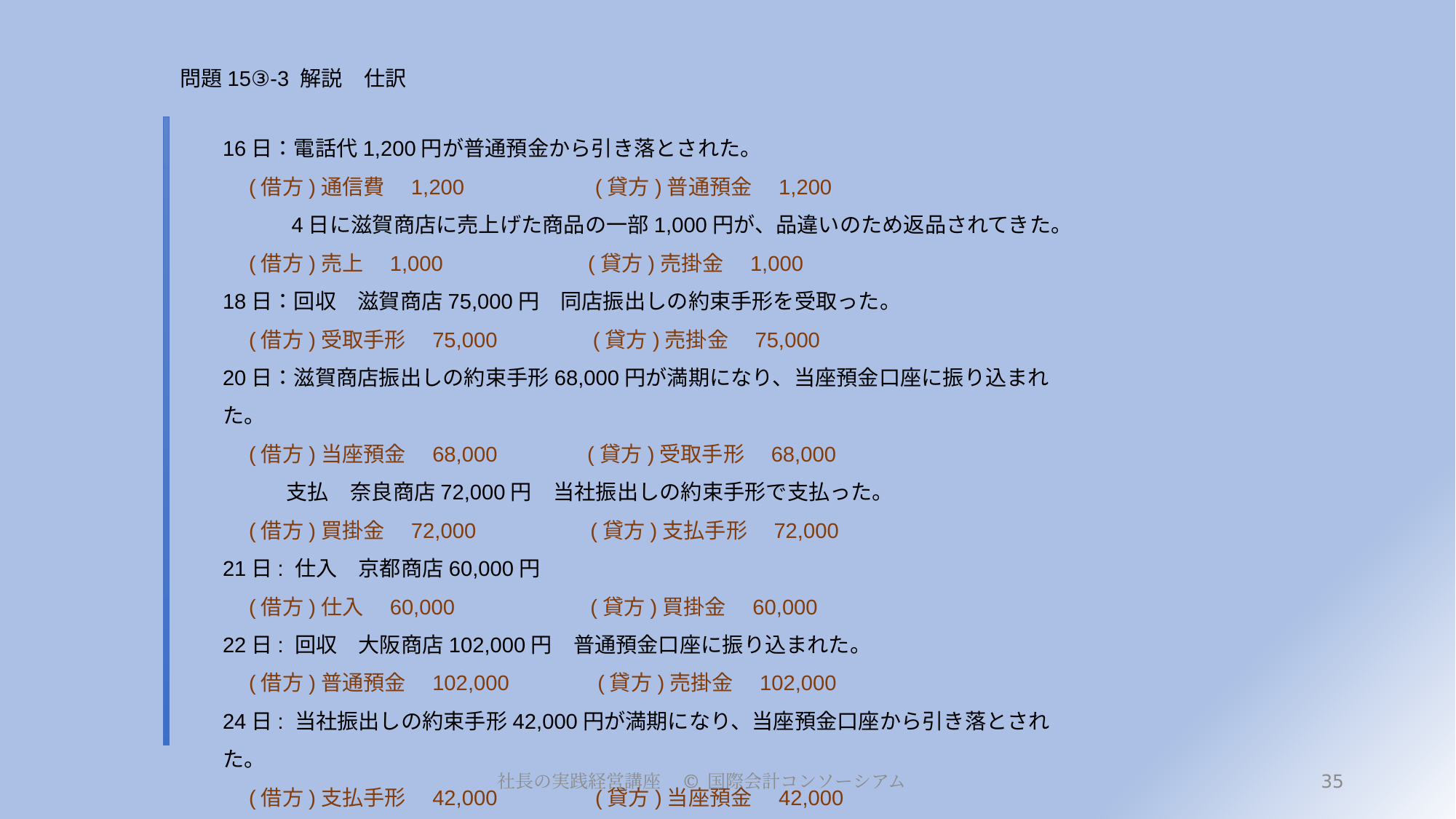

# 問題15③-3 解説　仕訳

16日：電話代1,200円が普通預金から引き落とされた。
　(借方)通信費　1,200　　　  　 　(貸方)普通預金　1,200
　　　4日に滋賀商店に売上げた商品の一部1,000円が、品違いのため返品されてきた。
　(借方)売上　1,000　　　    　　  (貸方)売掛金　1,000
18日：回収　滋賀商店75,000円　同店振出しの約束手形を受取った。
　(借方)受取手形　75,000　      　   (貸方)売掛金　75,000
20日：滋賀商店振出しの約束手形68,000円が満期になり、当座預金口座に振り込まれた。
　(借方)当座預金　68,000               (貸方)受取手形　68,000
　　　支払　奈良商店72,000円　当社振出しの約束手形で支払った。
　(借方)買掛金　72,000　　             (貸方)支払手形　72,000
21日: 仕入　京都商店60,000円
　(借方)仕入　60,000　　　             (貸方)買掛金　60,000
22日: 回収　大阪商店102,000円　普通預金口座に振り込まれた。
　(借方)普通預金　102,000　            (貸方)売掛金　102,000
24日: 当社振出しの約束手形42,000円が満期になり、当座預金口座から引き落とされた。
　(借方)支払手形　42,000　              (貸方)当座預金　42,000
35
社長の実践経営講座　© 国際会計コンソーシアム